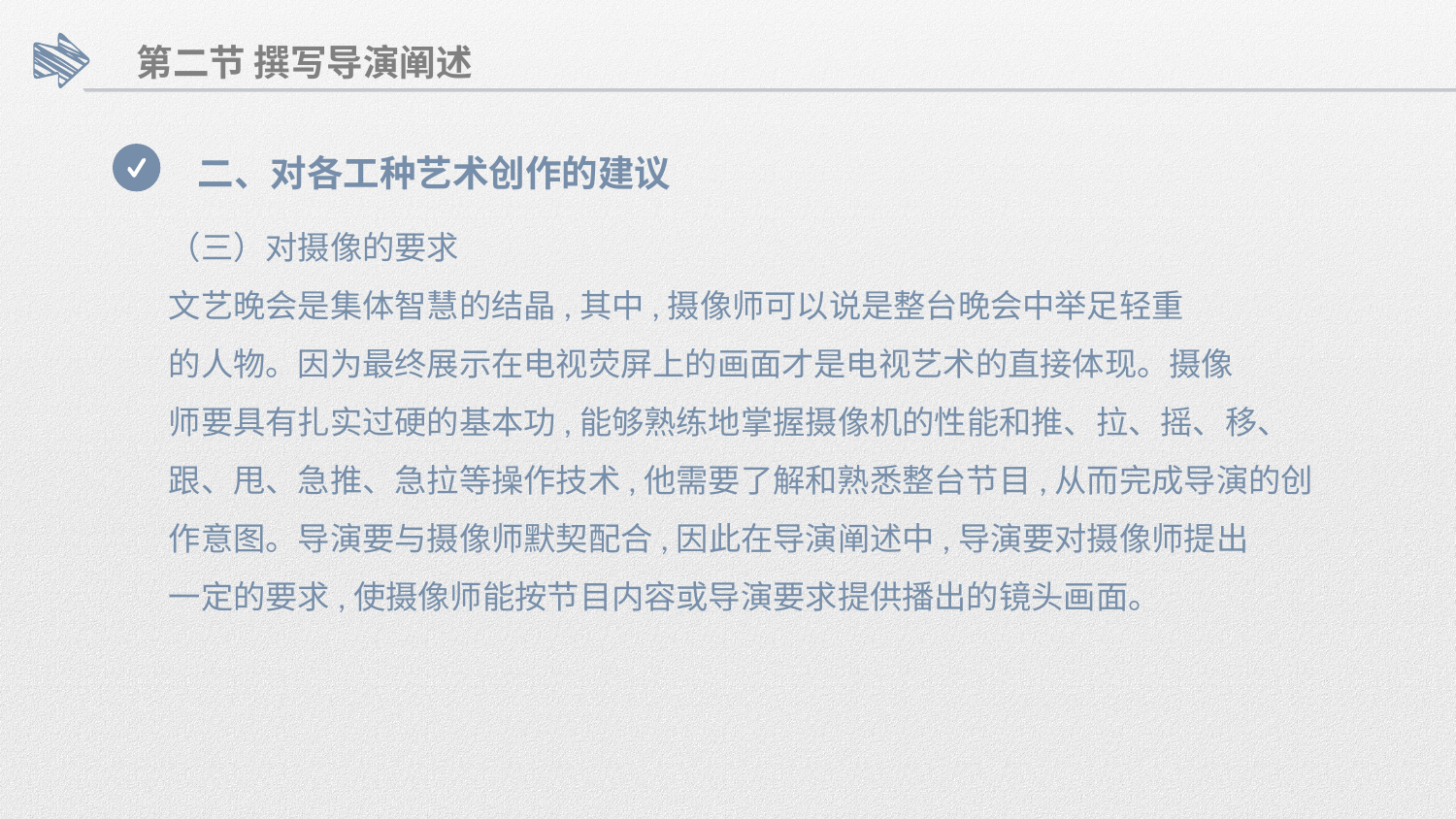

第二节 撰写导演阐述
二、对各工种艺术创作的建议

（三）对摄像的要求
文艺晚会是集体智慧的结晶,其中,摄像师可以说是整台晚会中举足轻重
的人物。因为最终展示在电视荧屏上的画面才是电视艺术的直接体现。摄像
师要具有扎实过硬的基本功,能够熟练地掌握摄像机的性能和推、拉、摇、移、
跟、甩、急推、急拉等操作技术,他需要了解和熟悉整台节目,从而完成导演的创
作意图。导演要与摄像师默契配合,因此在导演阐述中,导演要对摄像师提出
一定的要求,使摄像师能按节目内容或导演要求提供播出的镜头画面。